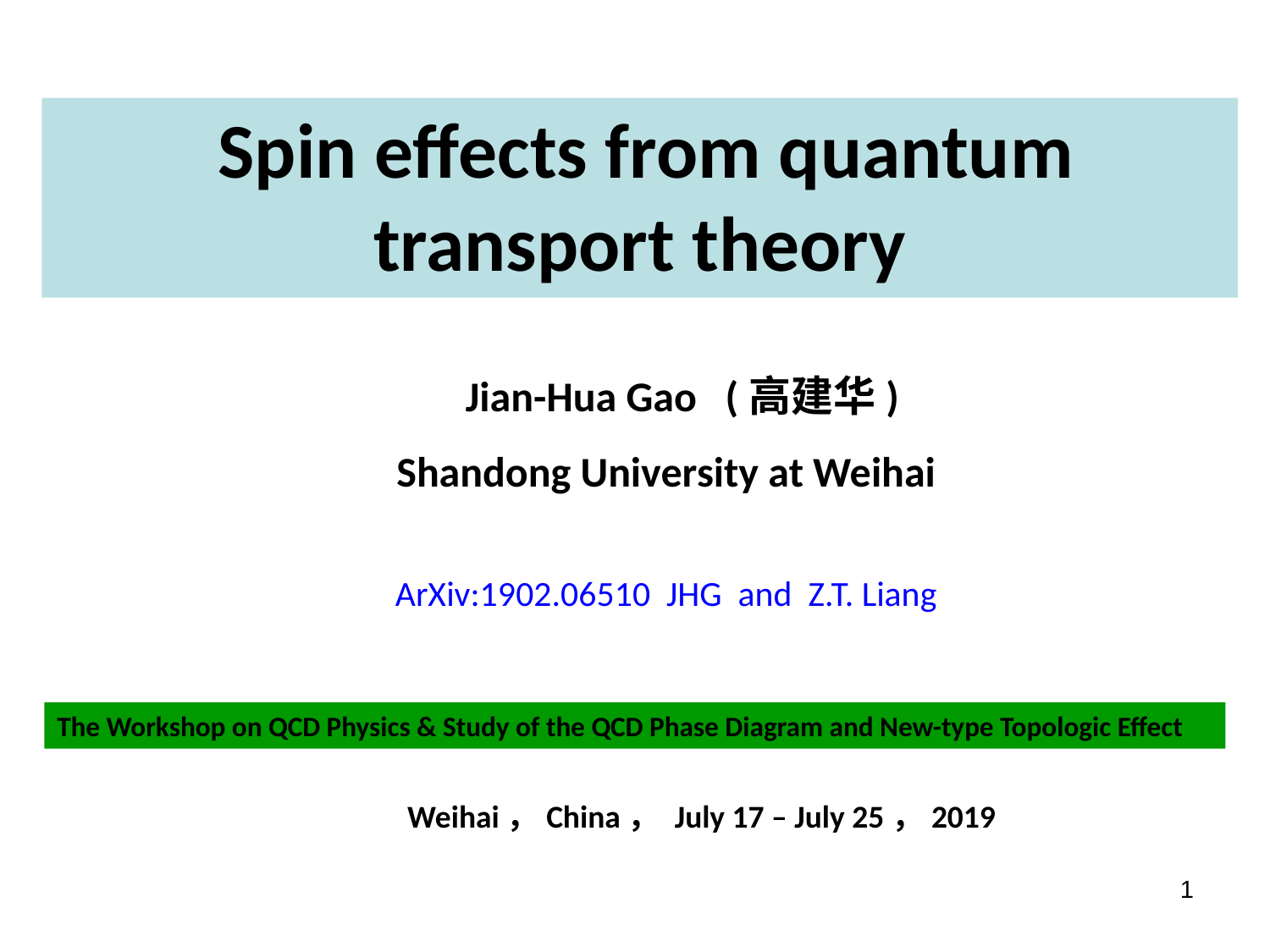

# Spin effects from quantum transport theory
    Jian-Hua Gao   (高建华)

Shandong University at Weihai
ArXiv:1902.06510  JHG  and  Z.T. Liang
The Workshop on QCD Physics & Study of the QCD Phase Diagram and New-type Topologic Effect
Weihai，China， July 17 – July 25，2019
1